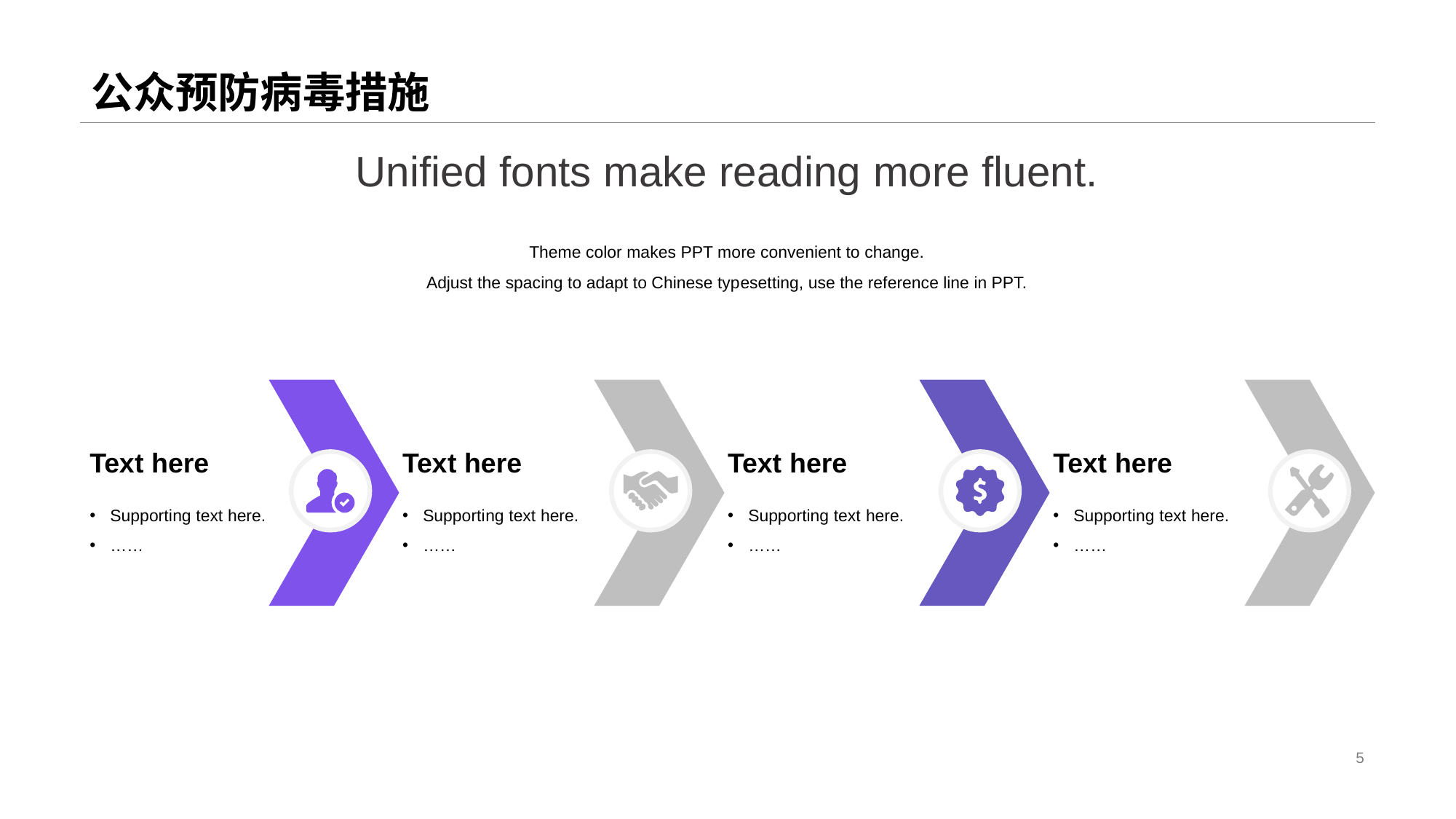

# 公众预防病毒措施
Unified fonts make reading  more fluent.
Theme color makes PPT more convenient to change.
Adjust the spacing to adapt to Chinese typ esetting, use the reference line in PPT.

Tex t here
Supporti ng text here.
……
Tex t here
Supporti ng text here.
……
Text  here
Supporting text  here.
……
Text  here
Supporti ng text here.
……

5